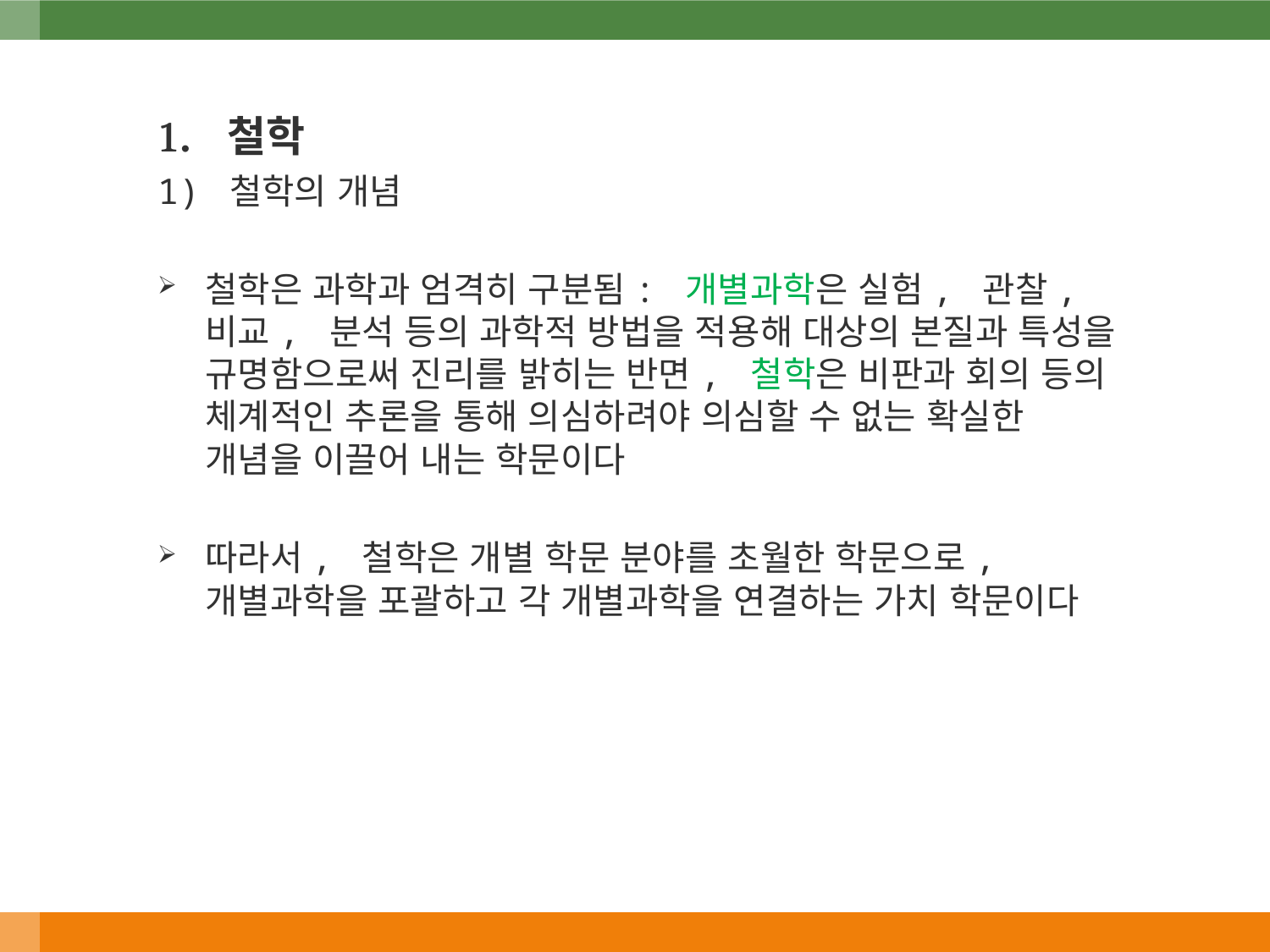

1.  철학
1) 철학의 개념

철학은 과학과 엄격히 구분됨: 개별과학은 실험, 관찰, 비교, 분석 등의 과학적 방법을 적용해 대상의 본질과 특성을 규명함으로써 진리를 밝히는 반면, 철학은 비판과 회의 등의 체계적인 추론을 통해 의심하려야 의심할 수 없는 확실한 개념을 이끌어 내는 학문이다

따라서, 철학은 개별 학문 분야를 초월한 학문으로, 개별과학을 포괄하고 각 개별과학을 연결하는 가치 학문이다